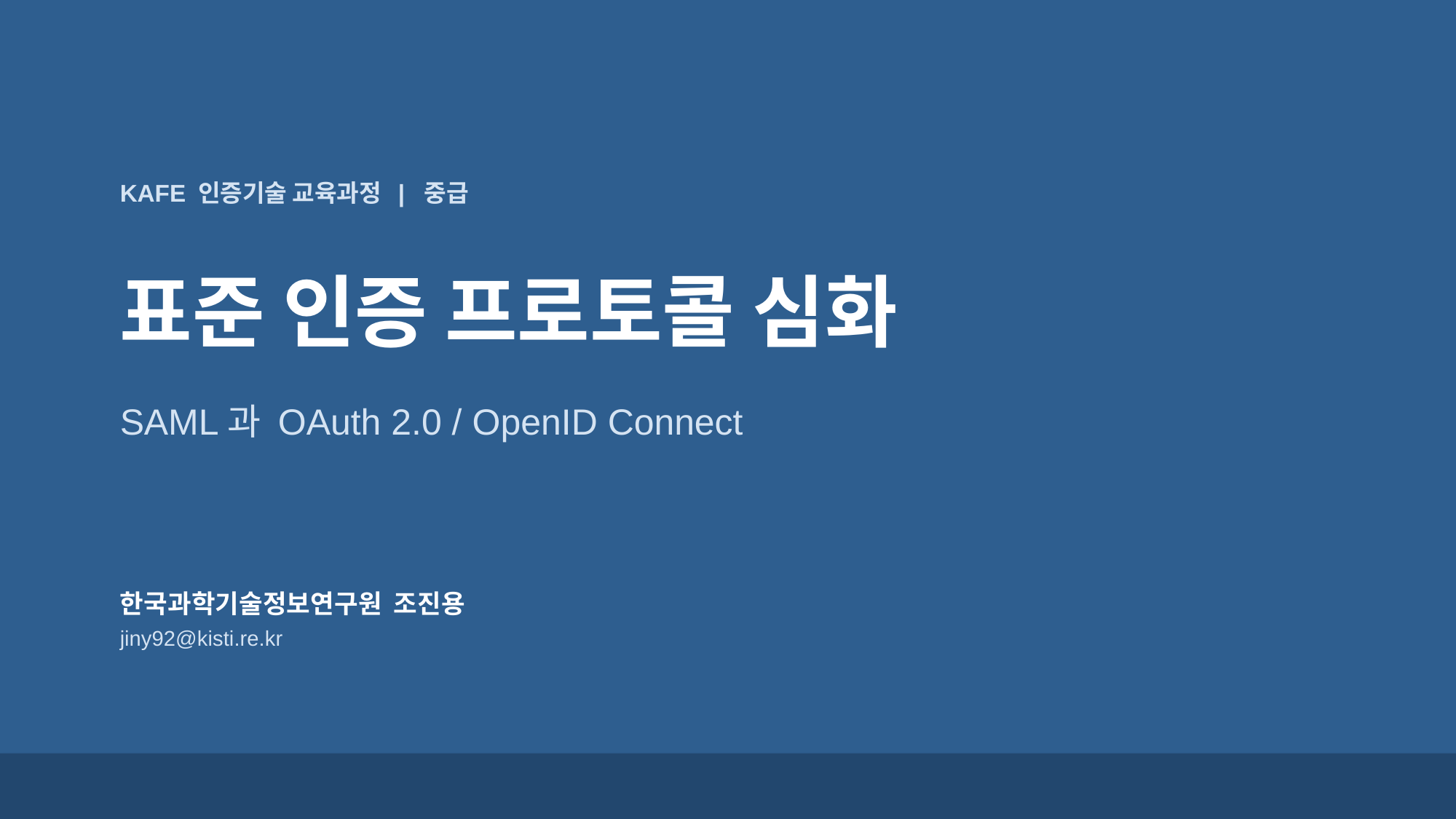

KAFE 인증기술 교육과정  |  중급
표준 인증 프로토콜 심화
SAML과 OAuth 2.0 / OpenID Connect
한국과학기술정보연구원  조진용
jiny92@kisti.re.kr